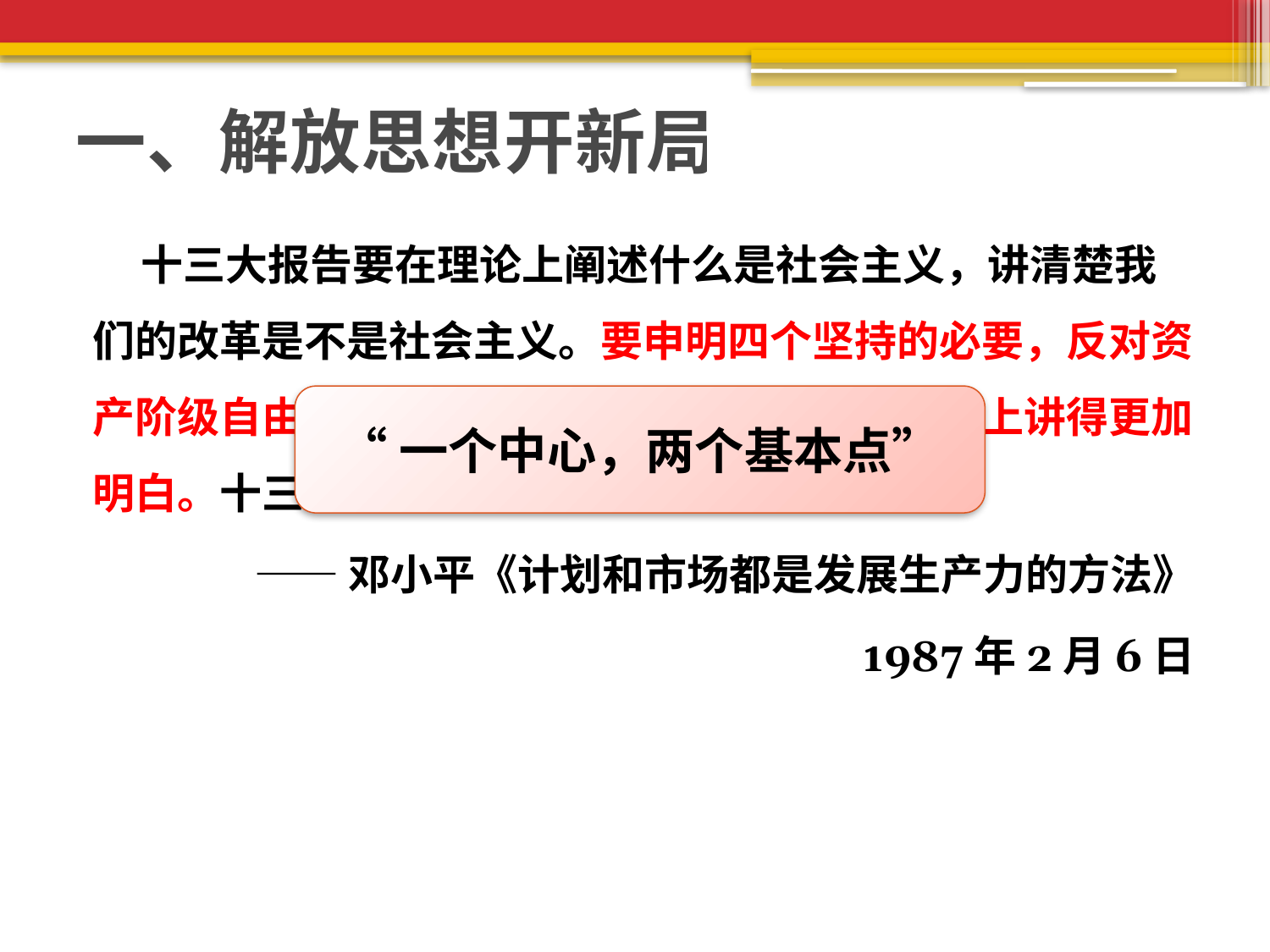

# 一、解放思想开新局
    十三大报告要在理论上阐述什么是社会主义，讲清楚我们的改革是不是社会主义。要申明四个坚持的必要，反对资产阶级自由化的必要，改革开放的必要，在理论上讲得更加明白。十三大报告应该是一篇好的著作。
——邓小平《计划和市场都是发展生产力的方法》
1987年2月6日

“一个中心，两个基本点”